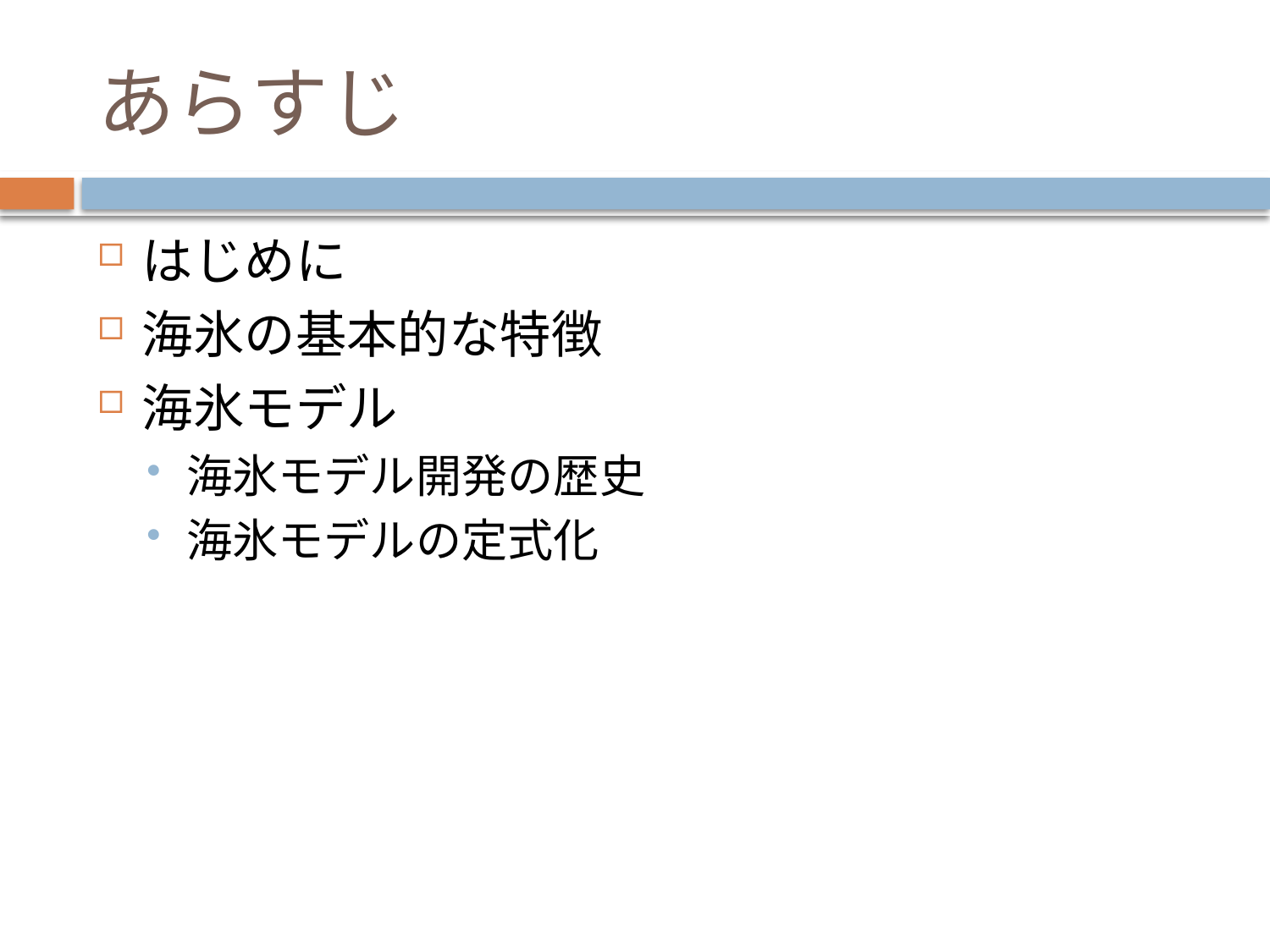

# あらすじ
はじめに
海氷の基本的な特徴
海氷モデル
海氷モデル開発の歴史
海氷モデルの定式化